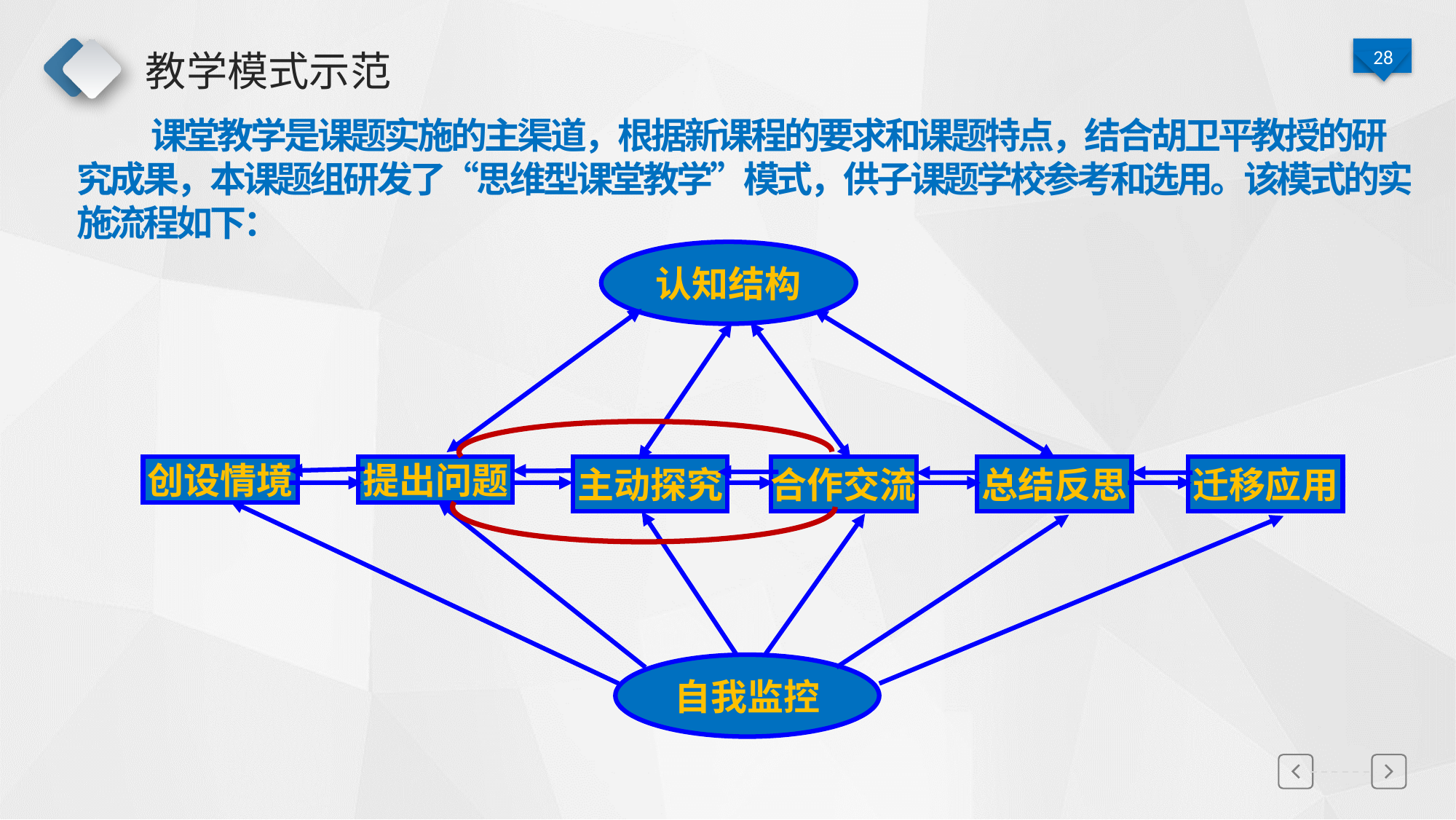

# 教学模式示范
        课堂教学是课题实施的主渠道，根据新课程的要求和课题特点，结合胡卫平教授的研究成果，本课题组研发了“思维型课堂教学”模式，供子课题学校参考和选用。该模式的实施流程如下：
认知结构

创设情境
提出问题
主动探究
合作交流
总结反思
迁移应用

自我监控
延迟符